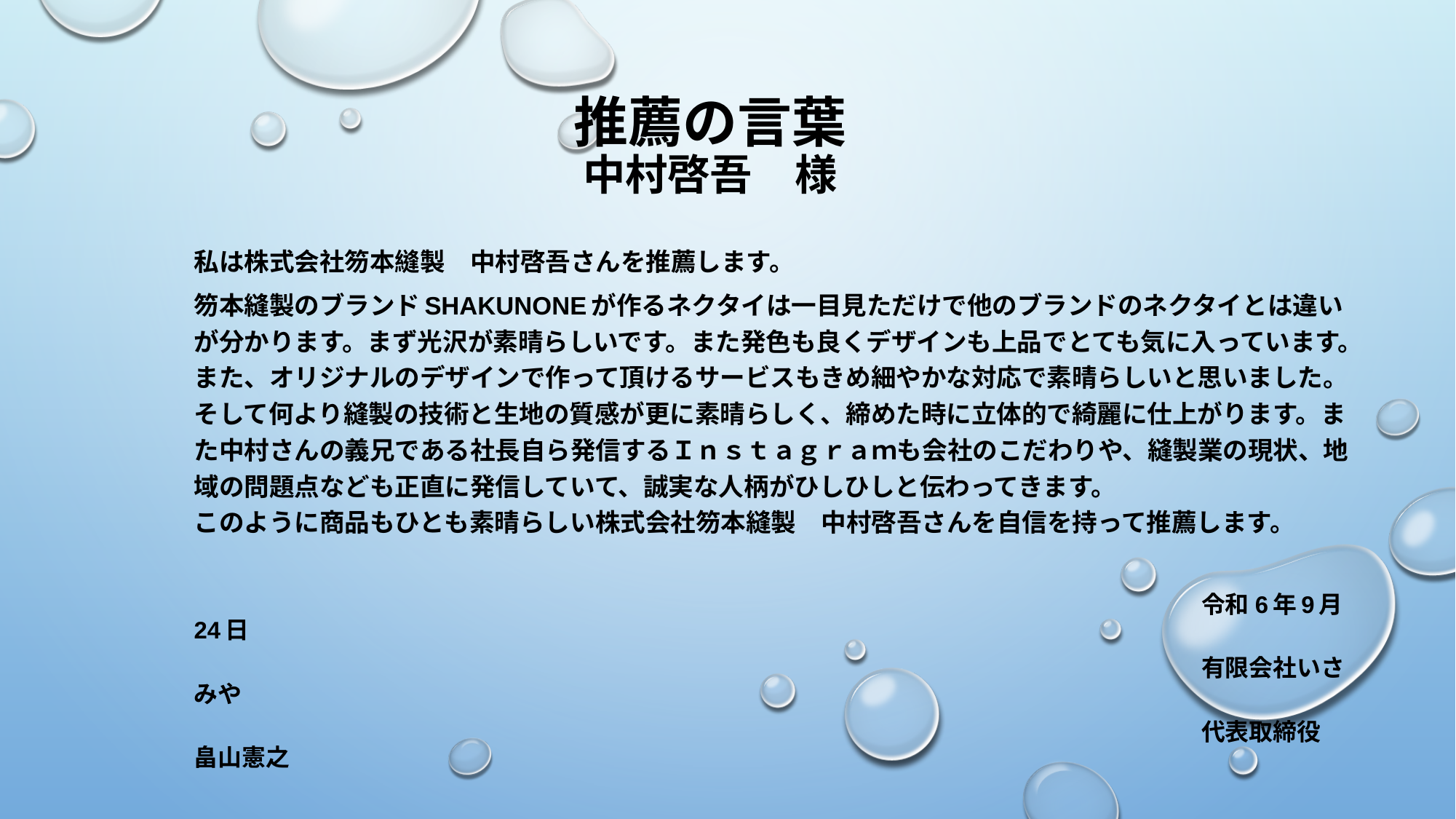

推薦の言葉
中村啓吾　様
私は株式会社笏本縫製　中村啓吾さんを推薦します。
笏本縫製のブランドSHAKUNONEが作るネクタイは一目見ただけで他のブランドのネクタイとは違いが分かります。まず光沢が素晴らしいです。また発色も良くデザインも上品でとても気に入っています。また、オリジナルのデザインで作って頂けるサービスもきめ細やかな対応で素晴らしいと思いました。そして何より縫製の技術と生地の質感が更に素晴らしく、締めた時に立体的で綺麗に仕上がります。また中村さんの義兄である社長自ら発信するＩｎｓｔａｇｒａｍも会社のこだわりや、縫製業の現状、地域の問題点なども正直に発信していて、誠実な人柄がひしひしと伝わってきます。
このように商品もひとも素晴らしい株式会社笏本縫製　中村啓吾さんを自信を持って推薦します。

　　　　　　　　　　　　　　　　　　　　　　　　　　　　　　　　　　　　　　　　　　令和6年9月24日
　　　　　　　　　　　　　　　　　　　　　　　　　　　　　　　　　　　　　　　　　　有限会社いさみや
　　　　　　　　　　　　　　　　　　　　　　　　　　　　　　　　　　　　　　　　　　代表取締役　畠山憲之